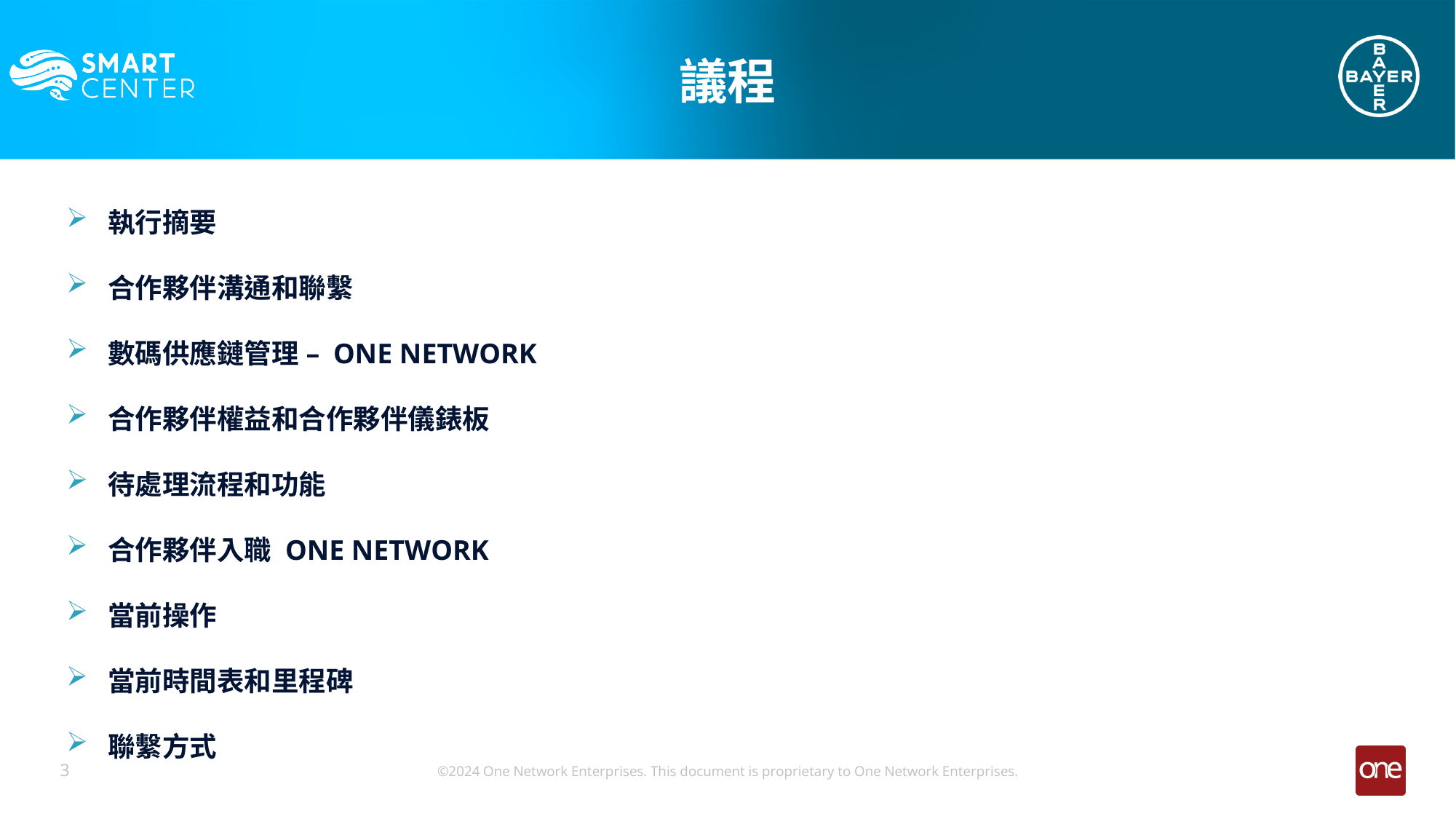

議程
執行摘要
合作夥伴溝通和聯繫
數碼供應鏈管理 – ONE NETWORK
合作夥伴權益和合作夥伴儀錶板
待處理流程和功能
合作夥伴入職 ONE NETWORK
當前操作
當前時間表和里程碑
聯繫方式